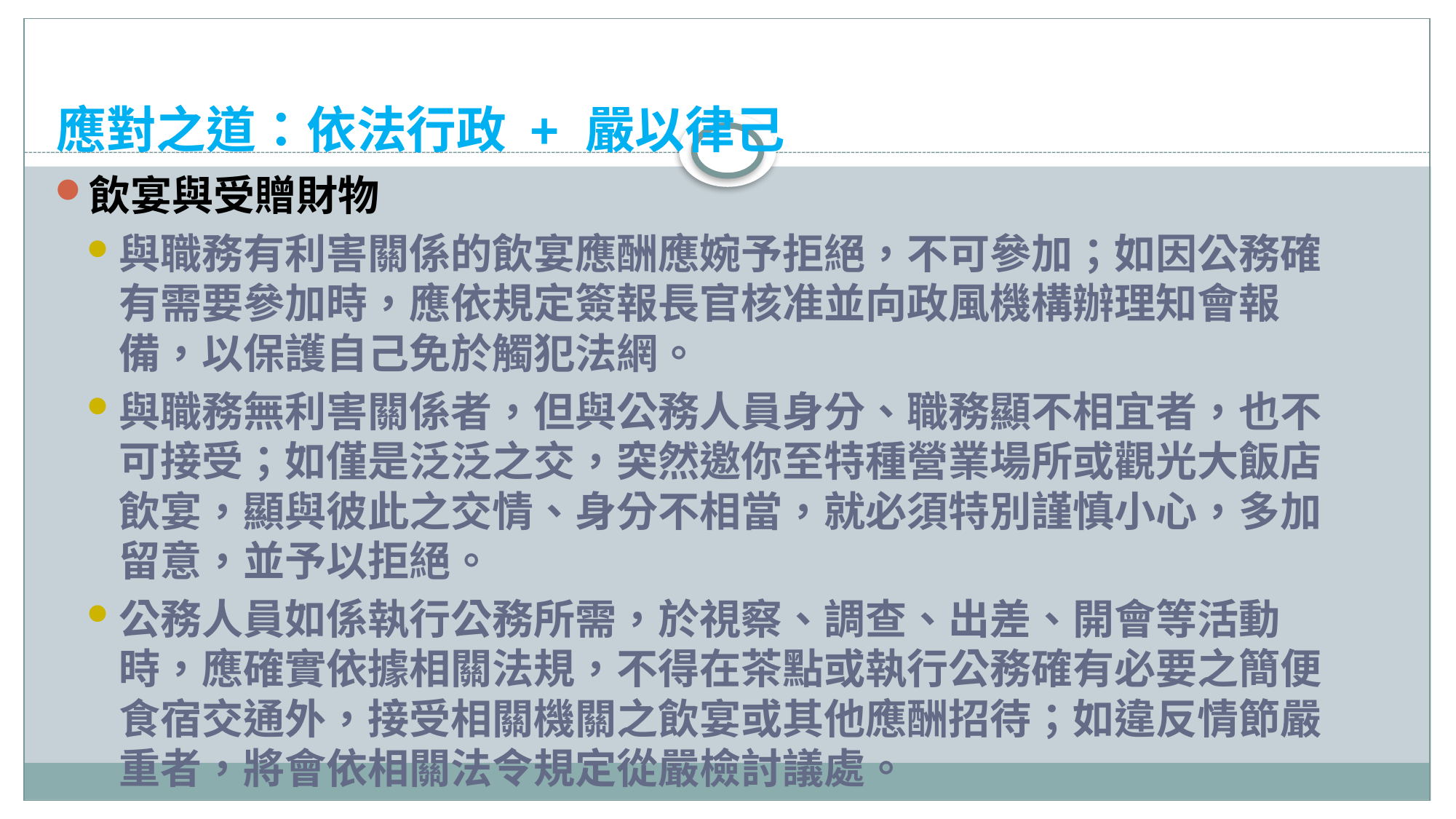

# 應對之道：依法行政 + 嚴以律己
飲宴與受贈財物
與職務有利害關係的飲宴應酬應婉予拒絕，不可參加；如因公務確有需要參加時，應依規定簽報長官核准並向政風機構辦理知會報備，以保護自己免於觸犯法網。
與職務無利害關係者，但與公務人員身分、職務顯不相宜者，也不可接受；如僅是泛泛之交，突然邀你至特種營業場所或觀光大飯店飲宴，顯與彼此之交情、身分不相當，就必須特別謹慎小心，多加留意，並予以拒絕。
公務人員如係執行公務所需，於視察、調查、出差、開會等活動時，應確實依據相關法規，不得在茶點或執行公務確有必要之簡便食宿交通外，接受相關機關之飲宴或其他應酬招待；如違反情節嚴重者，將會依相關法令規定從嚴檢討議處。